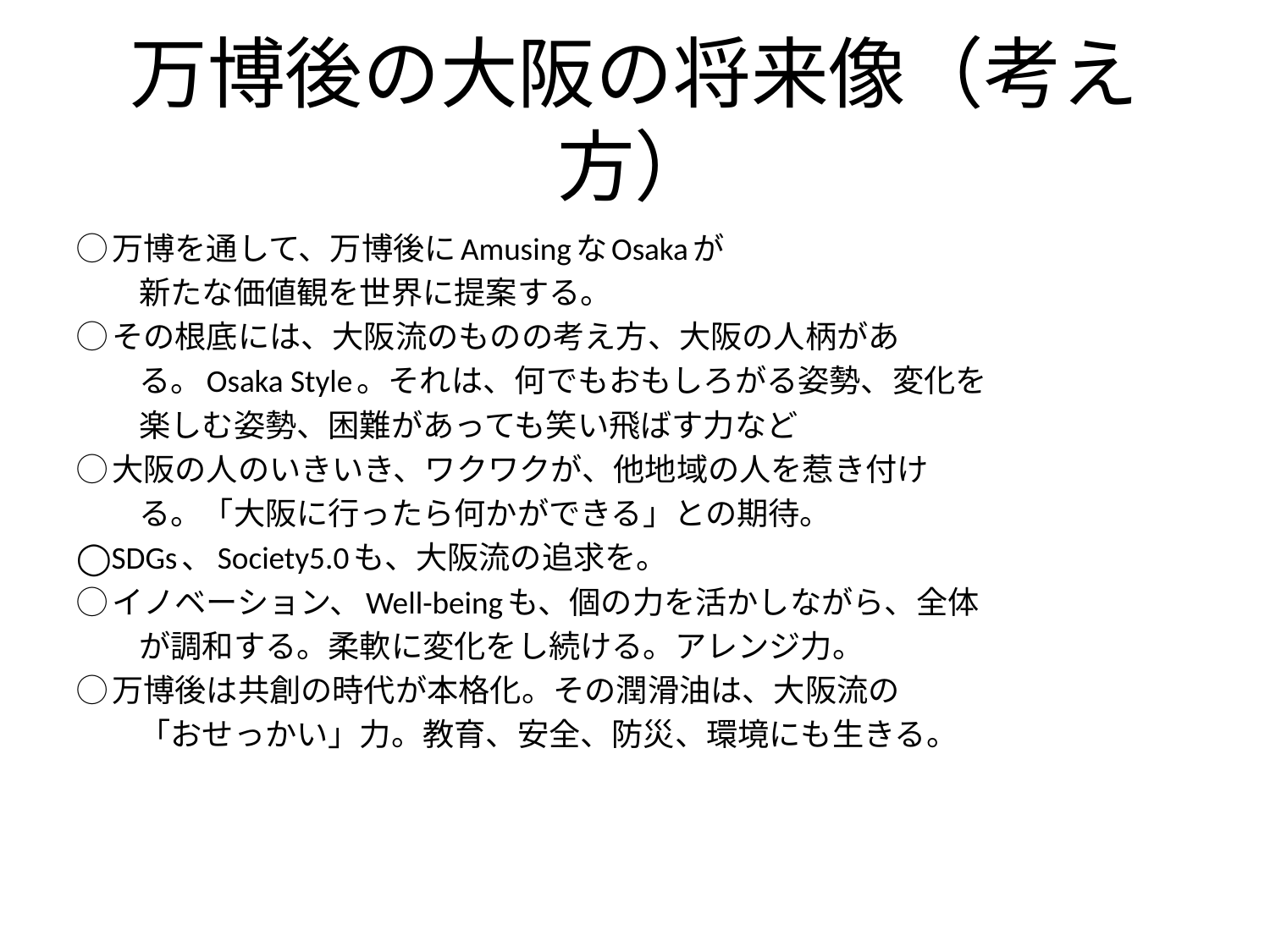

# 万博後の大阪の将来像（考え方）
◯万博を通して、万博後にAmusingなOsakaが
　　新たな価値観を世界に提案する。
◯その根底には、大阪流のものの考え方、大阪の人柄があ
　　る。Osaka Style。それは、何でもおもしろがる姿勢、変化を
　　楽しむ姿勢、困難があっても笑い飛ばす力など
◯大阪の人のいきいき、ワクワクが、他地域の人を惹き付け
　　る。「大阪に行ったら何かができる」との期待。
◯SDGs、Society5.0も、大阪流の追求を。
◯イノベーション、Well-beingも、個の力を活かしながら、全体
　　が調和する。柔軟に変化をし続ける。アレンジ力。
◯万博後は共創の時代が本格化。その潤滑油は、大阪流の
　　「おせっかい」力。教育、安全、防災、環境にも生きる。